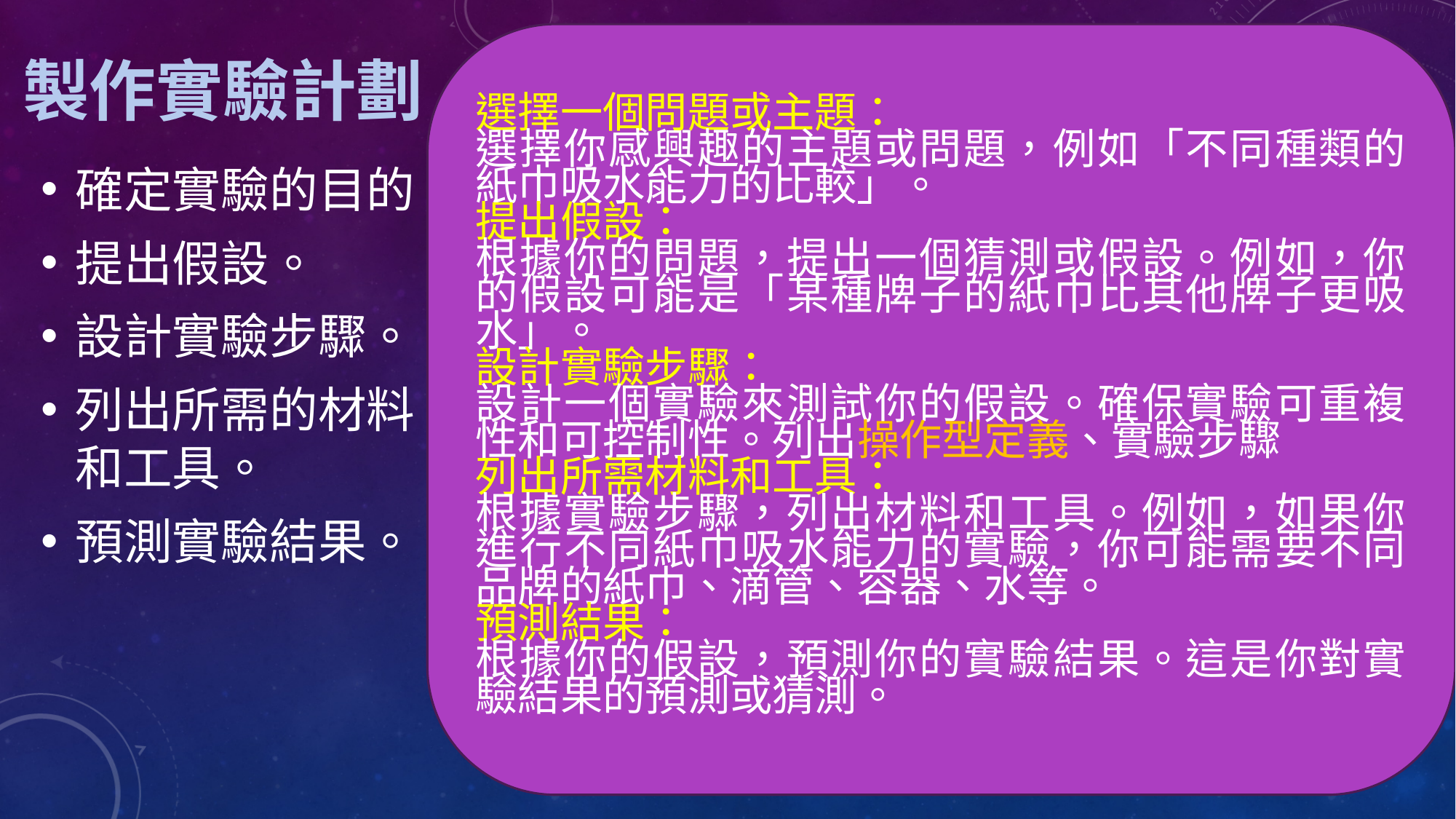

# 製作實驗計劃
選擇一個問題或主題：
選擇你感興趣的主題或問題，例如「不同種類的紙巾吸水能力的比較」。
提出假設：
根據你的問題，提出一個猜測或假設。例如，你的假設可能是「某種牌子的紙巾比其他牌子更吸水」。
設計實驗步驟：
設計一個實驗來測試你的假設。確保實驗可重複性和可控制性。列出操作型定義、實驗步驟
列出所需材料和工具：
根據實驗步驟，列出材料和工具。例如，如果你進行不同紙巾吸水能力的實驗，你可能需要不同品牌的紙巾、滴管、容器、水等。
預測結果：
根據你的假設，預測你的實驗結果。這是你對實驗結果的預測或猜測。
確定實驗的目的。
提出假設。
設計實驗步驟。
列出所需的材料和工具。
預測實驗結果。